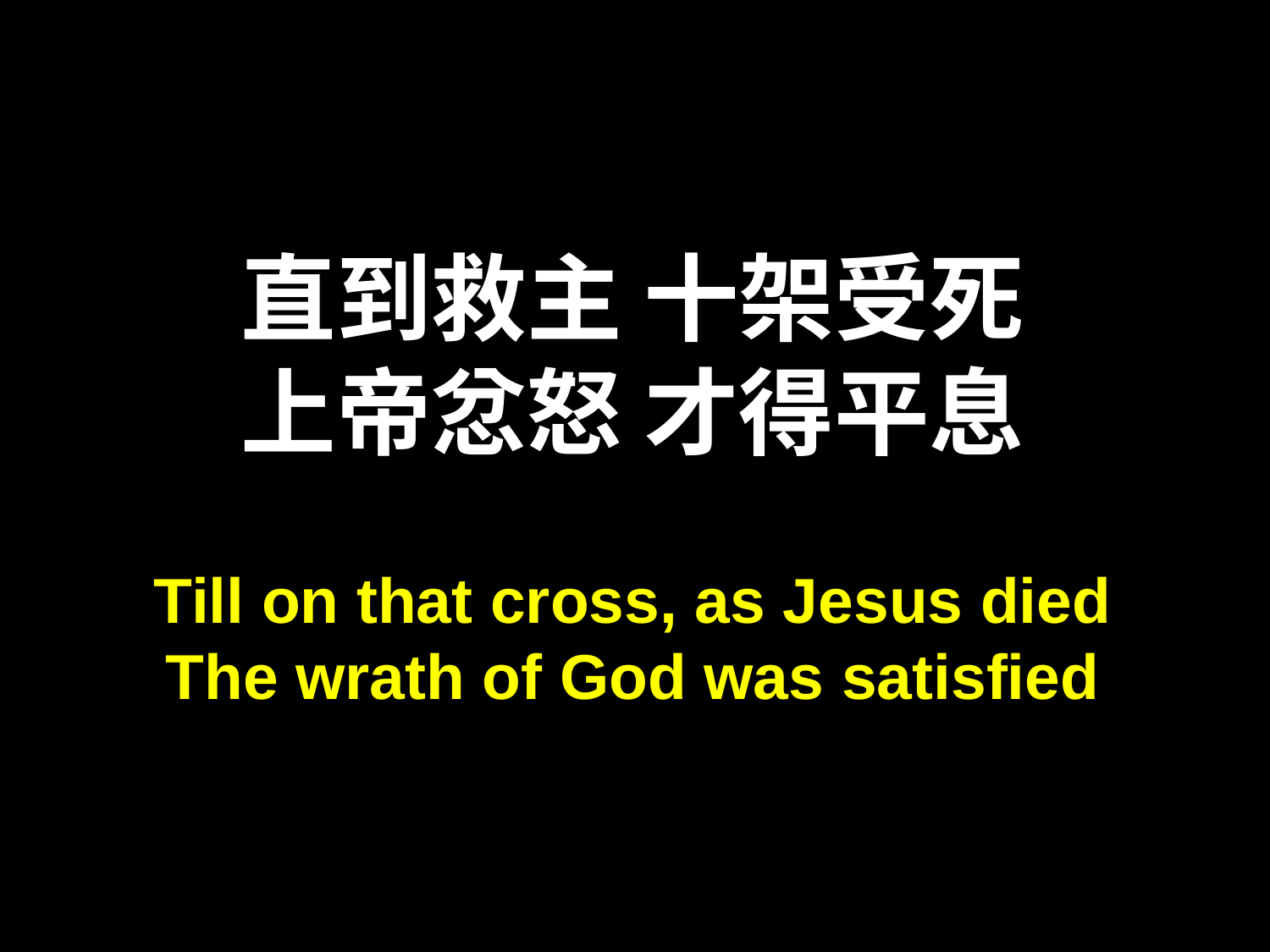

直到救主 十架受死
上帝忿怒 才得平息
Till on that cross, as Jesus died
The wrath of God was satisfied